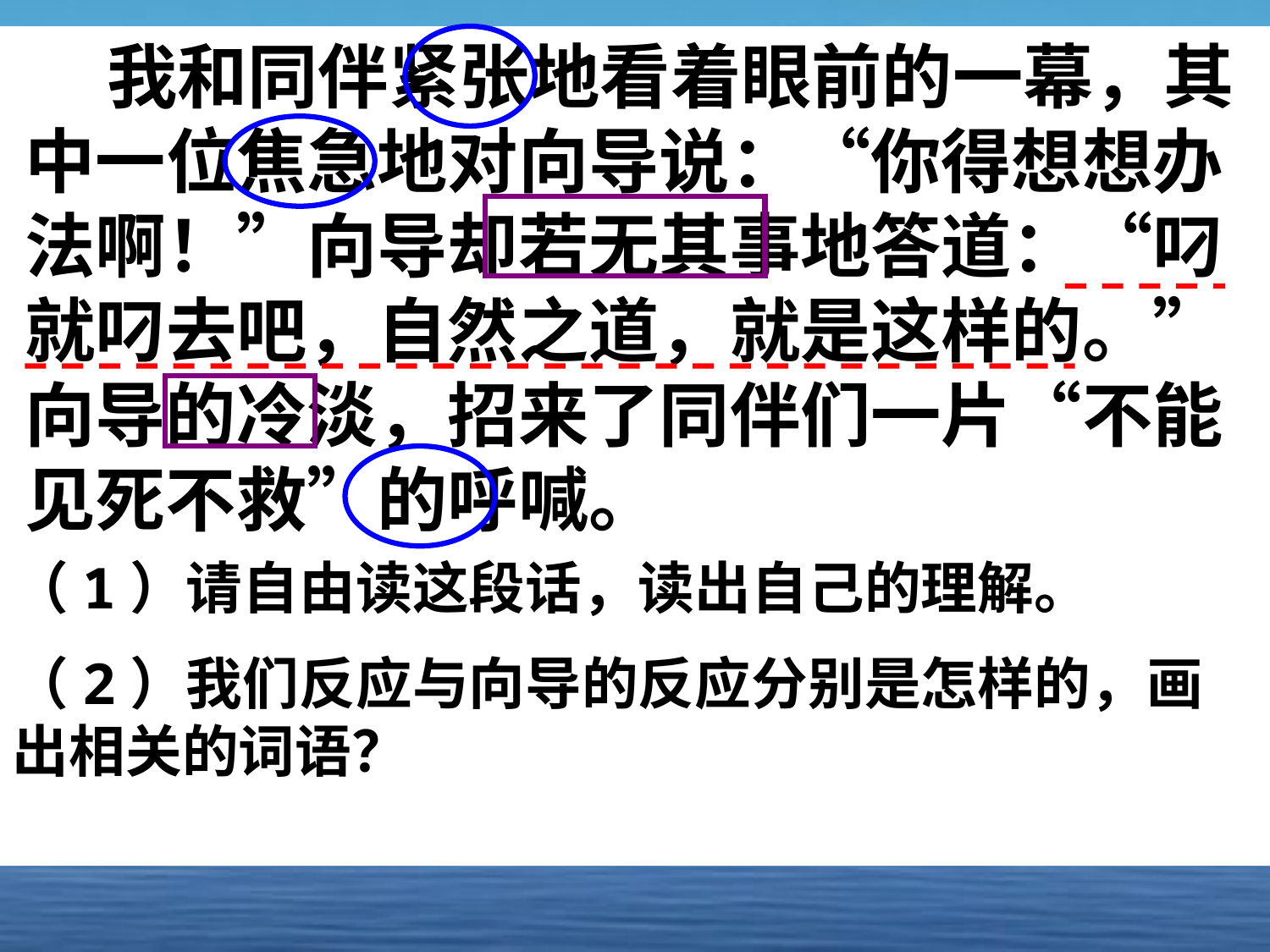

我和同伴紧张地看着眼前的一幕，其中一位焦急地对向导说：“你得想想办法啊！”向导却若无其事地答道：“叼就叼去吧，自然之道，就是这样的。”向导的冷淡，招来了同伴们一片“不能见死不救”的呼喊。

（1）请自由读这段话，读出自己的理解。
（2）我们反应与向导的反应分别是怎样的，画出相关的词语？